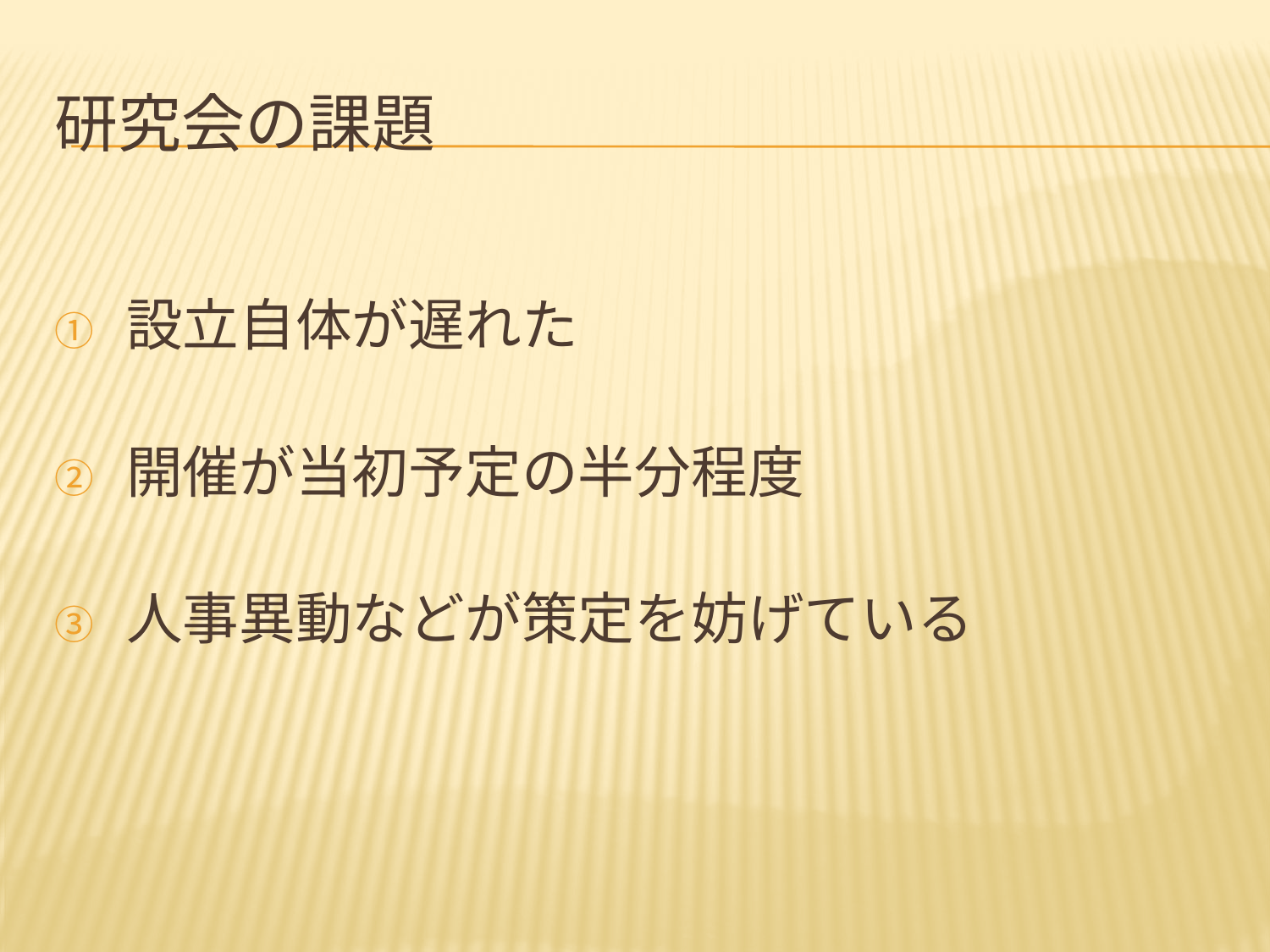

# 研究会の課題
設立自体が遅れた
開催が当初予定の半分程度
人事異動などが策定を妨げている